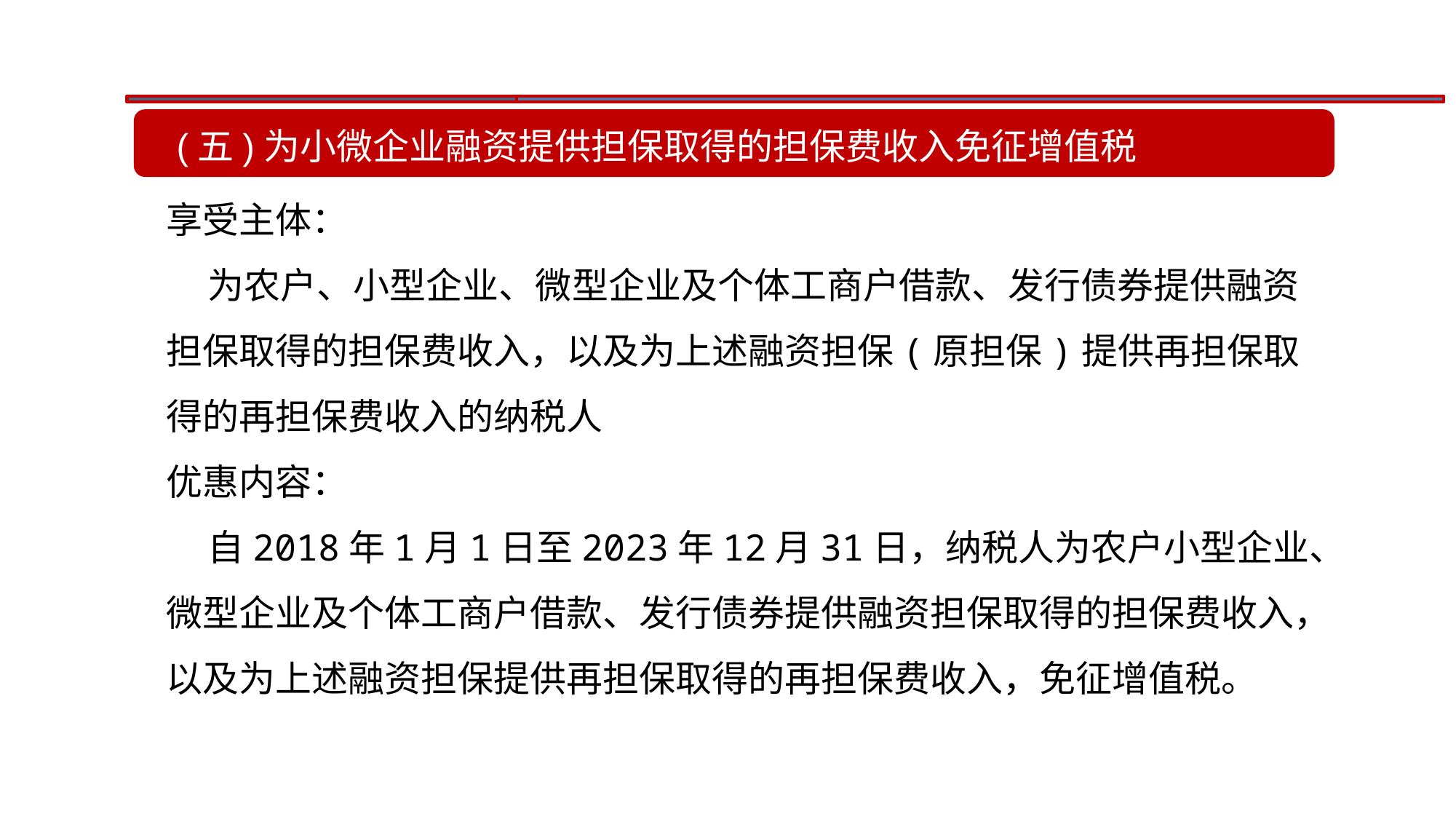

(五)为小微企业融资提供担保取得的担保费收入免征增值税

享受主体：
    为农户、小型企业、微型企业及个体工商户借款、发行债券提供融资担保取得的担保费收入，以及为上述融资担保(原担保)提供再担保取得的再担保费收入的纳税人
优惠内容：
    自2018年1月1日至2023年12月31日，纳税人为农户小型企业、微型企业及个体工商户借款、发行债券提供融资担保取得的担保费收入，以及为上述融资担保提供再担保取得的再担保费收入，免征增值税。